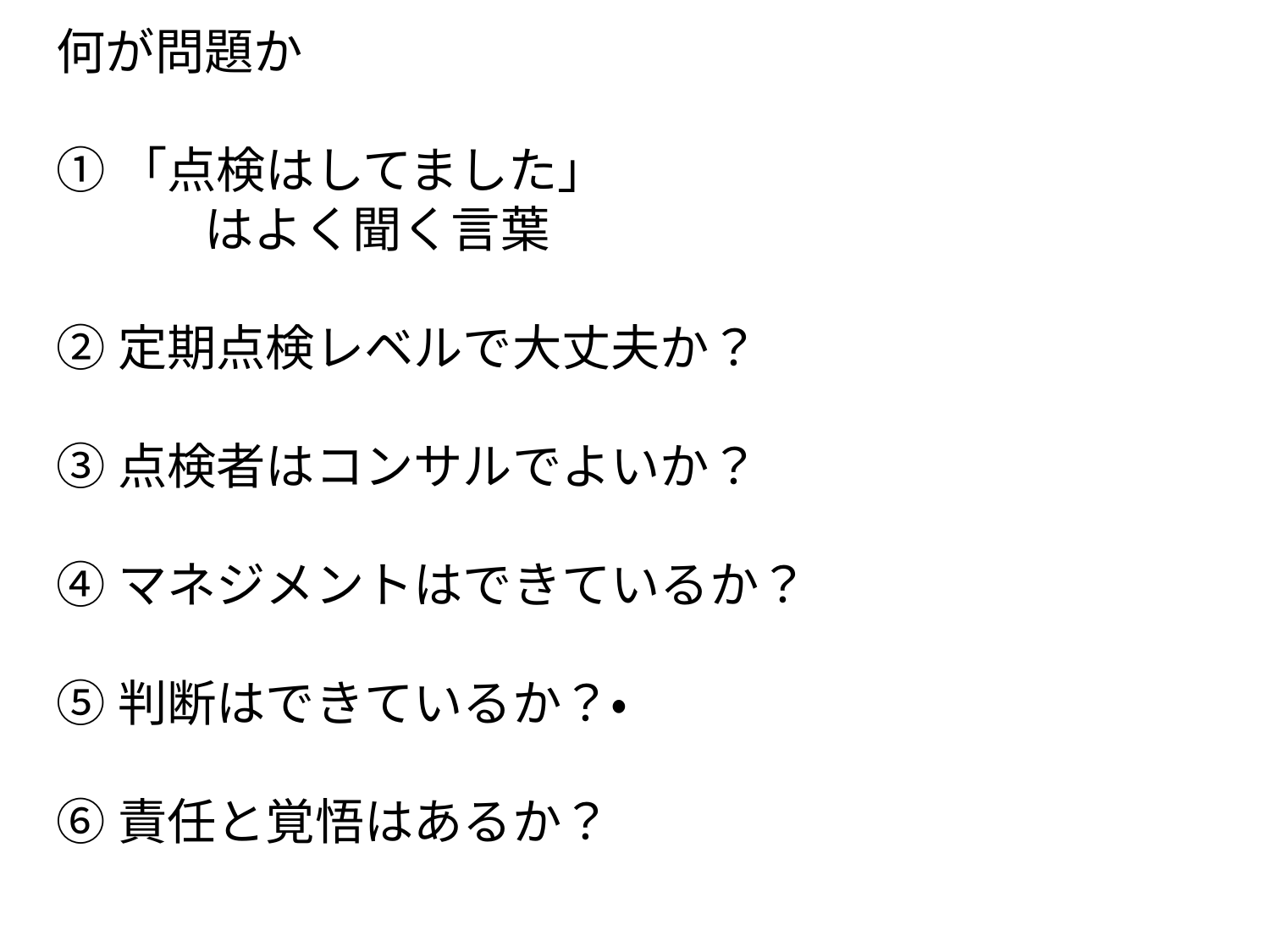

何が問題か

①「点検はしてました」
　　　はよく聞く言葉

②定期点検レベルで大丈夫か？

③点検者はコンサルでよいか？

④マネジメントはできているか？

⑤判断はできているか？・

⑥責任と覚悟はあるか？